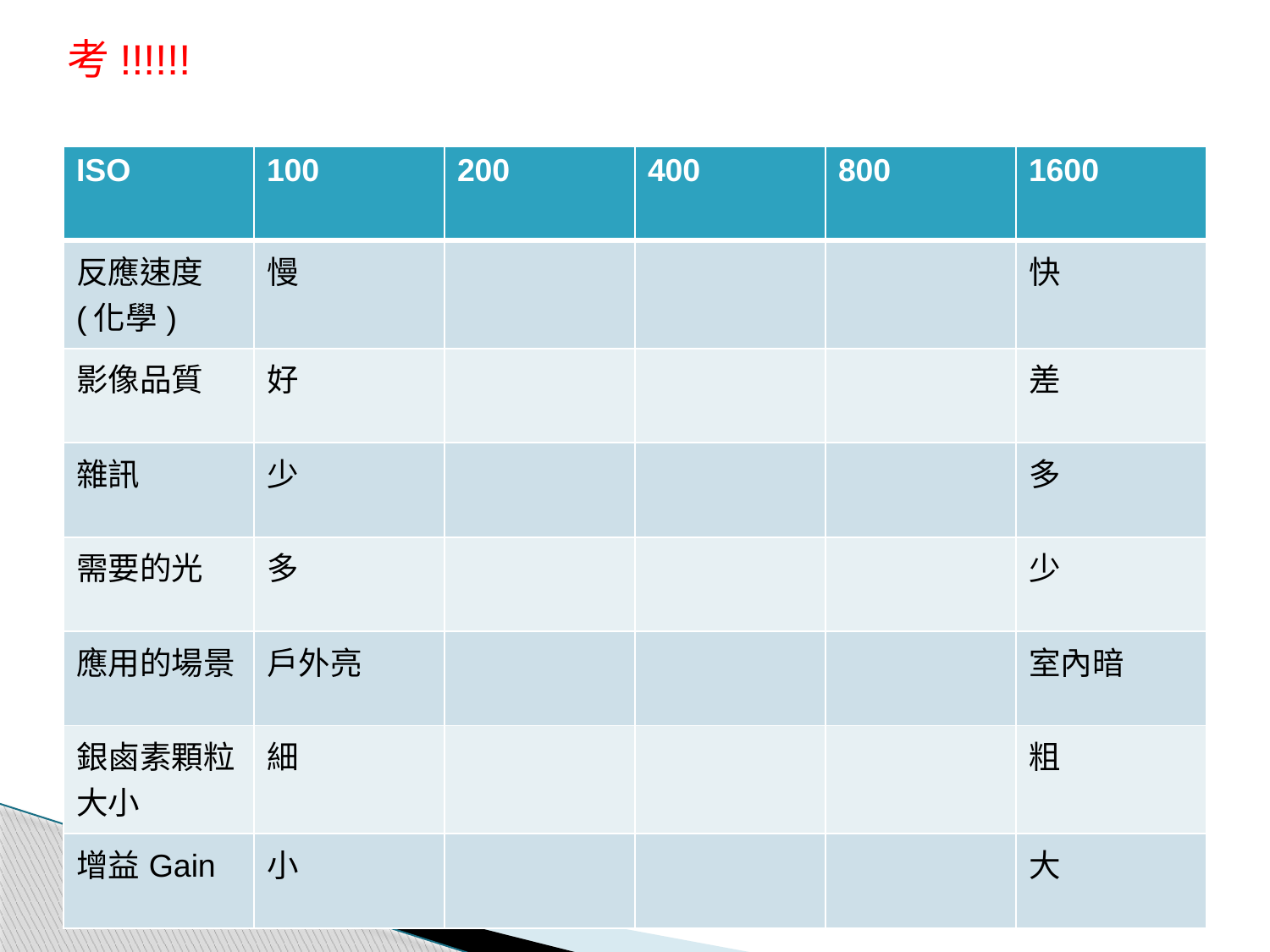

考!!!!!!
| ISO | 100 | 200 | 400 | 800 | 1600 |
| --- | --- | --- | --- | --- | --- |
| 反應速度(化學) | 慢 |  |  |  | 快 |
| 影像品質 | 好 |  |  |  | 差 |
| 雜訊 | 少 |  |  |  | 多 |
| 需要的光 | 多 |  |  |  | 少 |
| 應用的場景 | 戶外亮 |  |  |  | 室內暗 |
| 銀鹵素顆粒大小 | 細 |  |  |  | 粗 |
| 增益Gain | 小 |  |  |  | 大 |